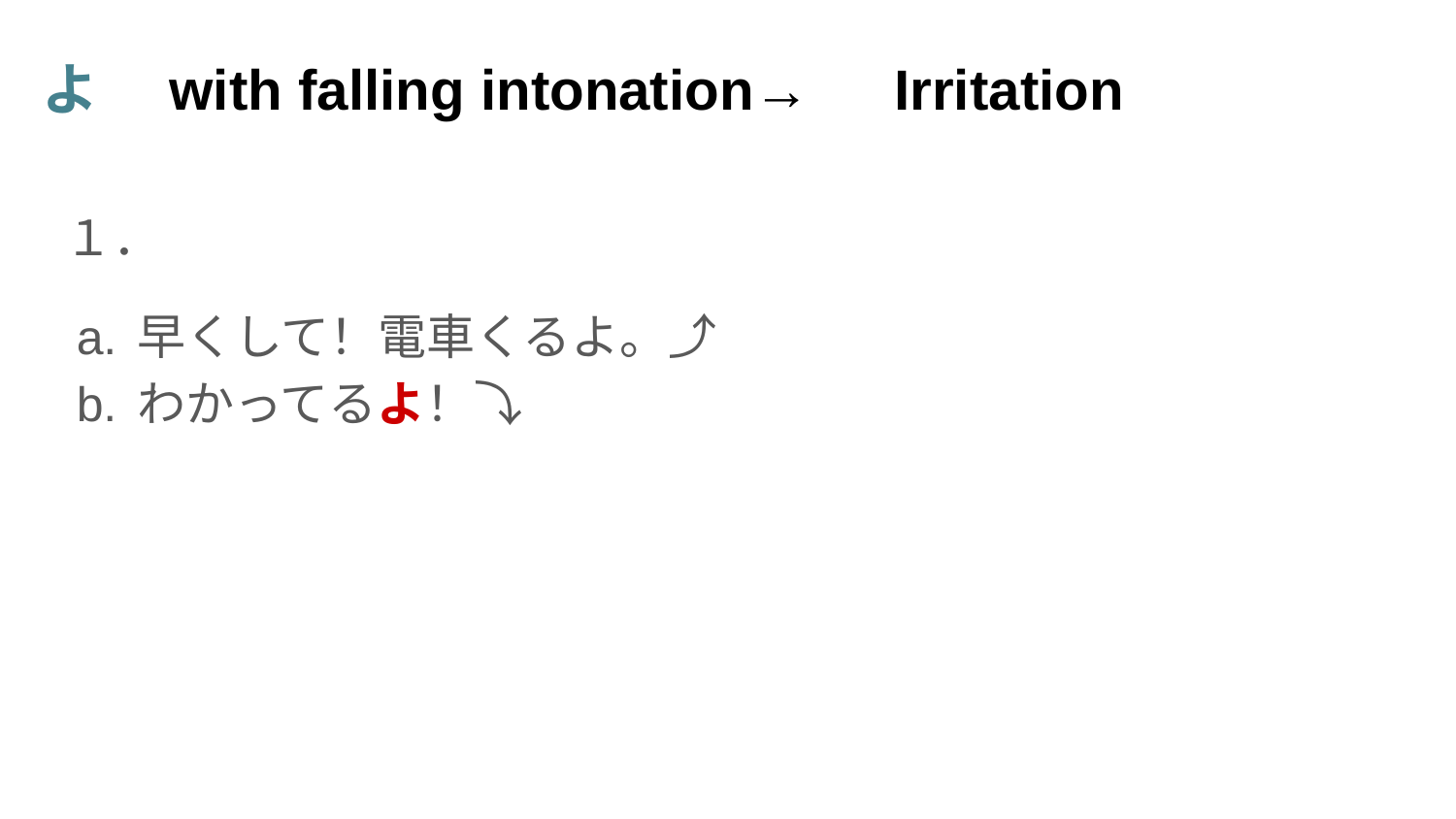

# よ　with falling intonation→　Irritation
１．
早くして！電車くるよ。⤴
わかってるよ！⤵